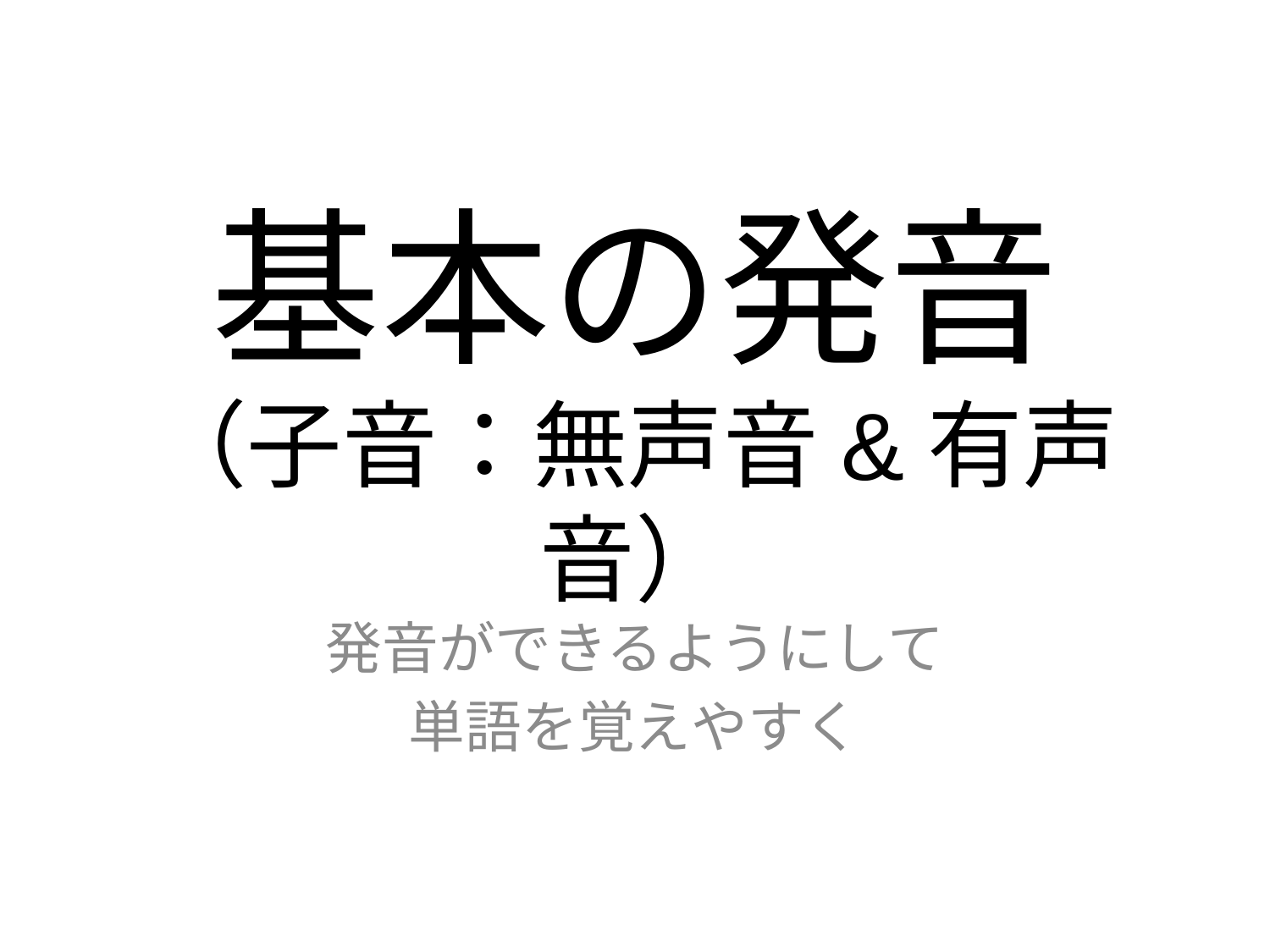

# 基本の発音 （子音：無声音&有声音）
発音ができるようにして
単語を覚えやすく